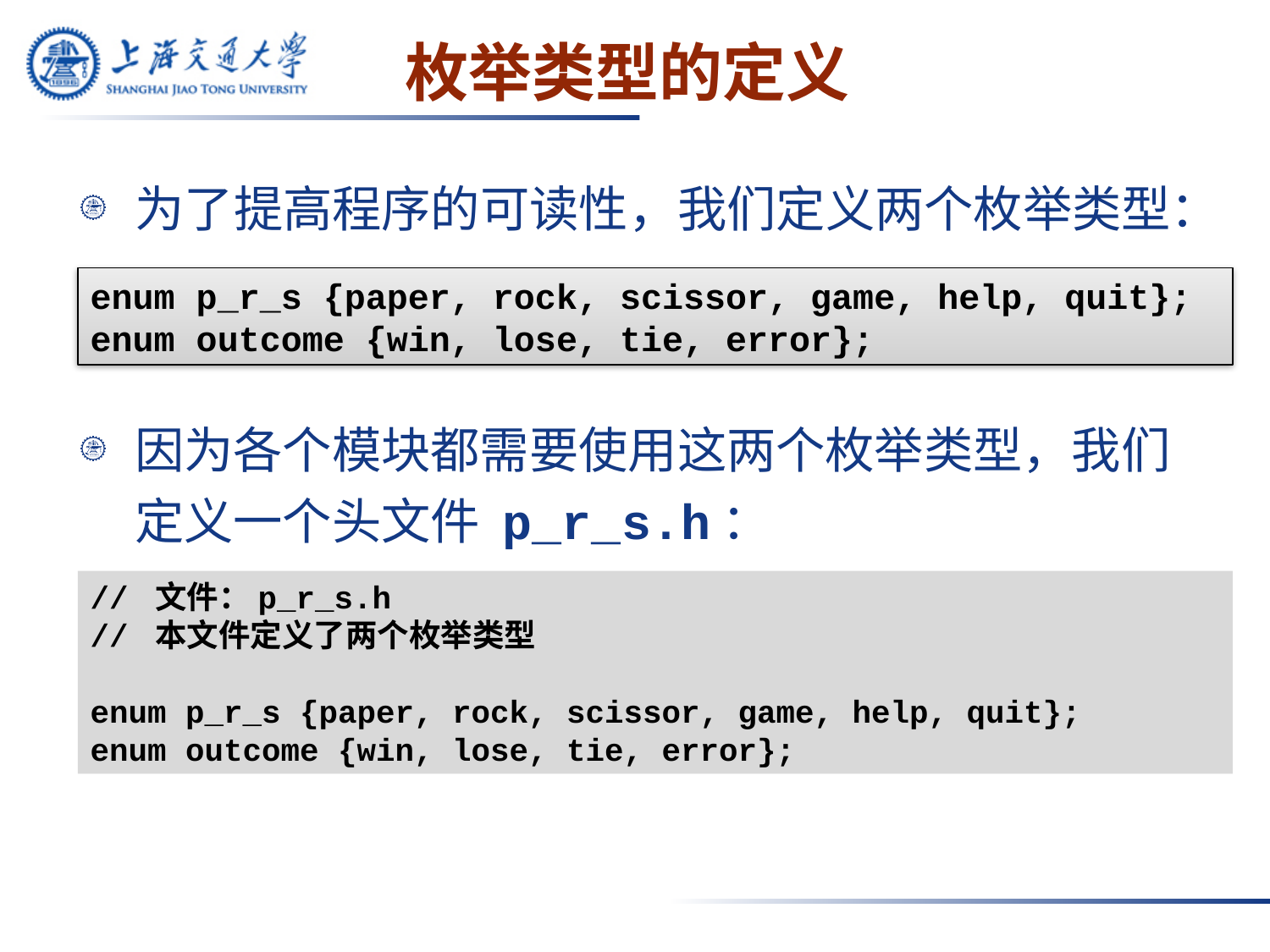

# 枚举类型的定义
为了提高程序的可读性，我们定义两个枚举类型：
enum p_r_s {paper, rock, scissor, game, help, quit};
enum outcome {win, lose, tie, error};
因为各个模块都需要使用这两个枚举类型，我们定义一个头文件 p_r_s.h：
// 文件：p_r_s.h
// 本文件定义了两个枚举类型

enum p_r_s {paper, rock, scissor, game, help, quit};
enum outcome {win, lose, tie, error};